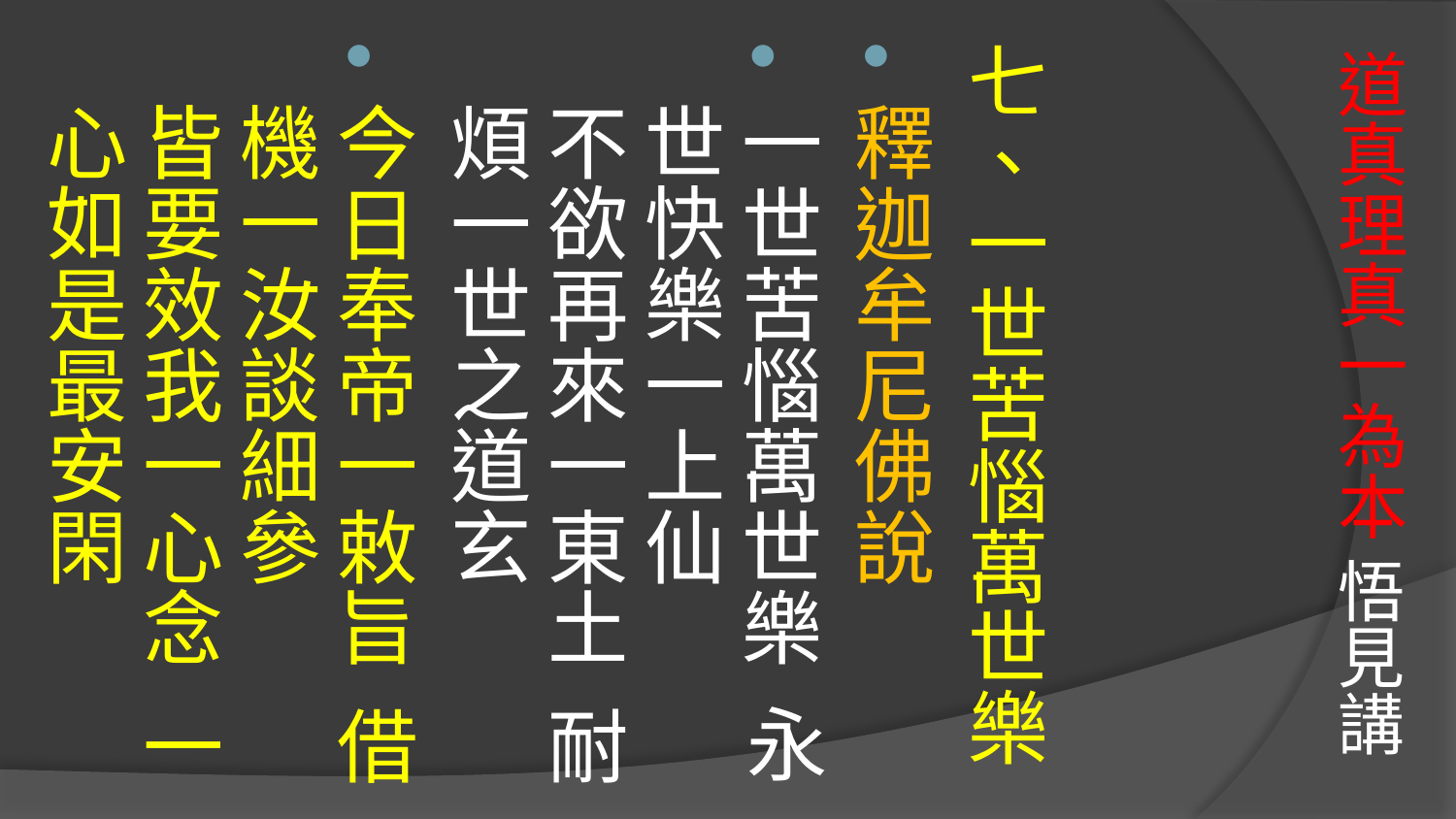

# 道真理真一為本 悟見講
七、一世苦惱萬世樂
釋迦牟尼佛說
一世苦惱萬世樂  永世快樂一上仙 
不欲再來一東土  耐煩一世之道玄
今日奉帝一敕旨  借機一汝談細參
皆要效我一心念  一心如是最安閑